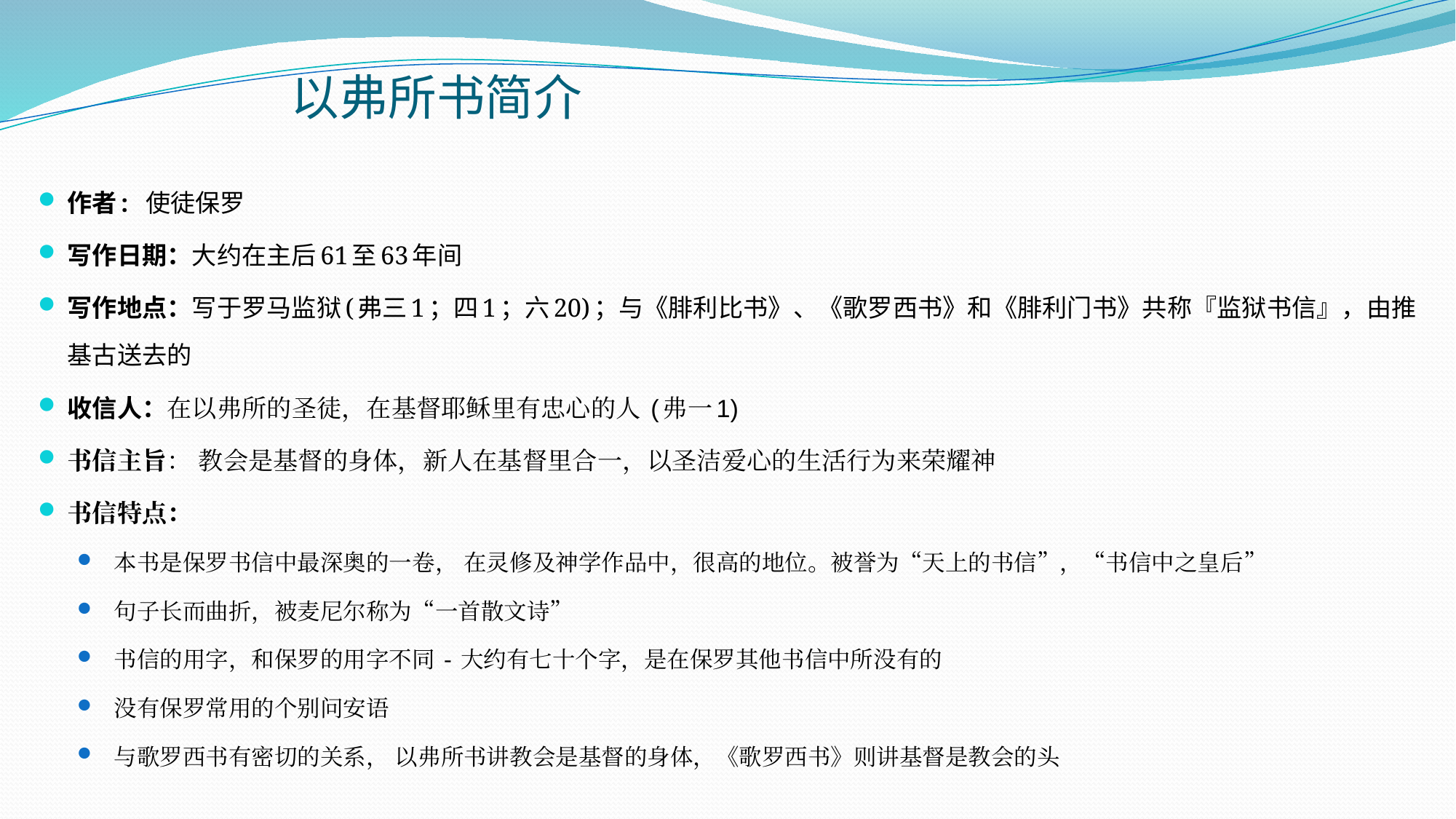

# 以弗所书简介
作者:  使徒保罗
写作日期：大约在主后61至63年间
写作地点：写于罗马监狱(弗三1；四1；六20)；与《腓利比书》、《歌罗西书》和《腓利门书》共称『监狱书信』，由推基古送去的
收信人：在以弗所的圣徒，在基督耶稣里有忠心的人 (弗一1)
书信主旨： 教会是基督的身体，新人在基督里合一，以圣洁爱心的生活行为来荣耀神
书信特点：
本书是保罗书信中最深奥的一卷， 在灵修及神学作品中，很高的地位。被誉为“天上的书信”，“书信中之皇后”
句子长而曲折，被麦尼尔称为“一首散文诗”
书信的用字，和保罗的用字不同 - 大约有七十个字，是在保罗其他书信中所没有的
没有保罗常用的个别问安语
与歌罗西书有密切的关系， 以弗所书讲教会是基督的身体，《歌罗西书》则讲基督是教会的头